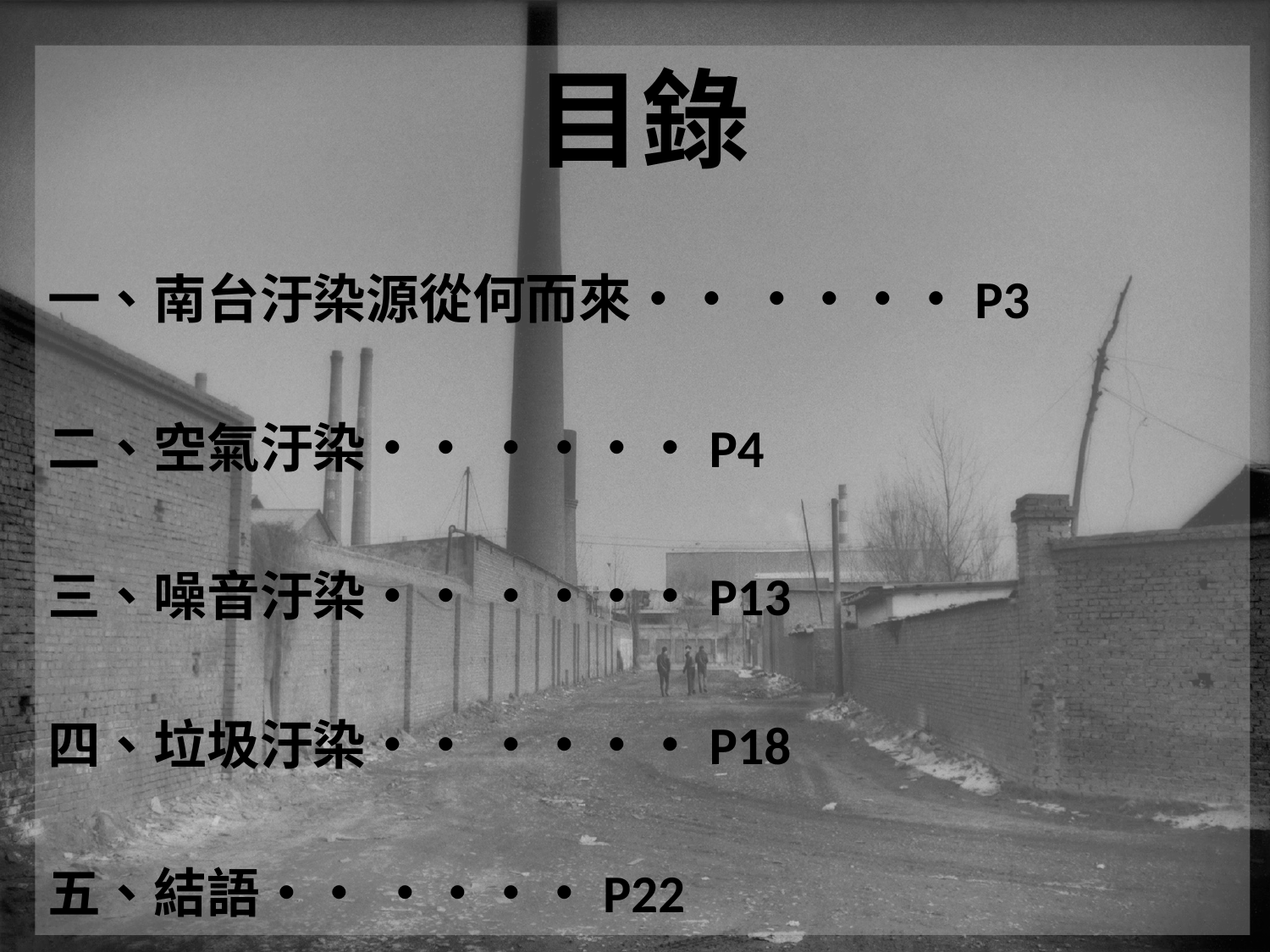

目錄

一、南台汙染源從何而來‧‧ ‧‧‧‧P3

二、空氣汙染‧‧ ‧‧‧‧P4

三、噪音汙染‧‧ ‧‧‧‧P13

四、垃圾汙染‧‧ ‧‧‧‧P18

五、結語‧‧ ‧‧‧‧P22